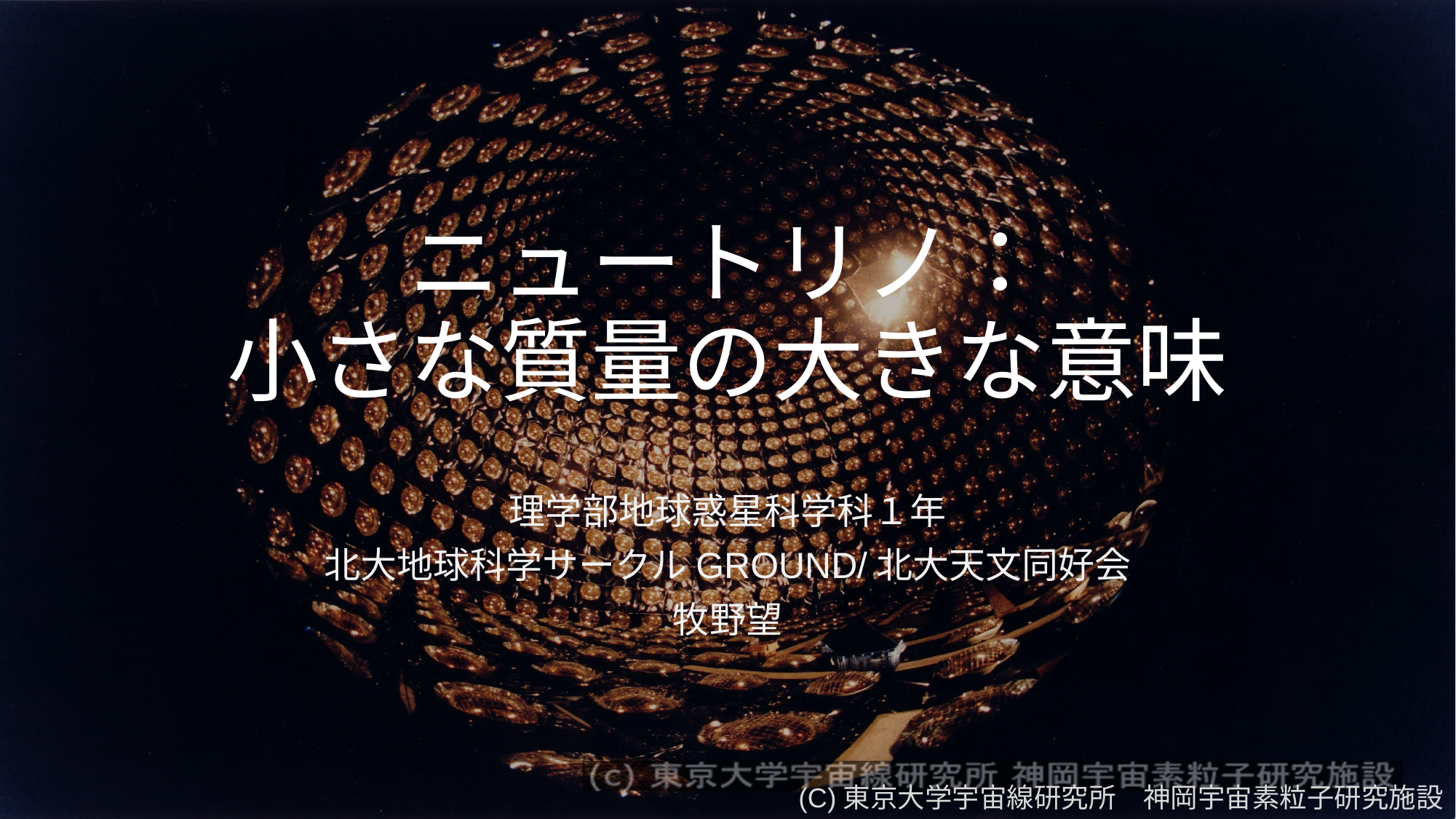

# ニュートリノ： 小さな質量の大きな意味
理学部地球惑星科学科１年
北大地球科学サークルGROUND/北大天文同好会
牧野望

(C)東京大学宇宙線研究所　神岡宇宙素粒子研究施設